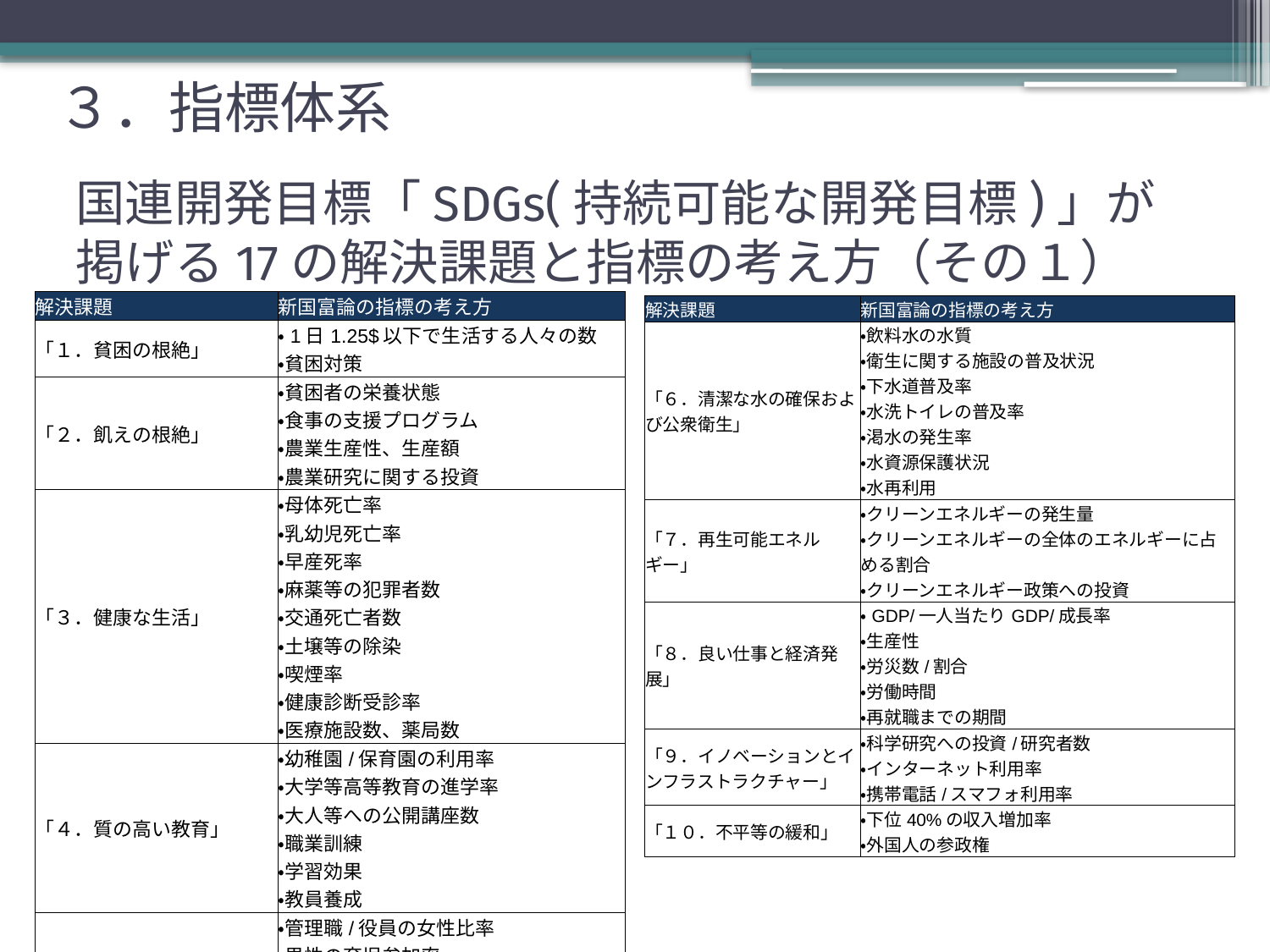

# ３．指標体系
国連開発目標「SDGs(持続可能な開発目標)」が
掲げる17の解決課題と指標の考え方（その１）

| 解決課題 | 新国富論の指標の考え方 |
| --- | --- |
| 「１．貧困の根絶」 | ・1日1.25$以下で生活する人々の数 ・貧困対策 |
| 「２．飢えの根絶」 | ・貧困者の栄養状態 ・食事の支援プログラム ・農業生産性、生産額 ・農業研究に関する投資 |
| 「３．健康な生活」 | ・母体死亡率 ・乳幼児死亡率 ・早産死率 ・麻薬等の犯罪者数 ・交通死亡者数 ・土壌等の除染 ・喫煙率 ・健康診断受診率 ・医療施設数、薬局数 |
| 「４．質の高い教育」 | ・幼稚園/保育園の利用率 ・大学等高等教育の進学率 ・大人等への公開講座数 ・職業訓練 ・学習効果 ・教員養成 |
| 「５．男女平等」 | ・管理職/役員の女性比率 ・男性の育児参加率 ・職員、議員の女性比率 ・育児休暇 ・遺産分担 |
| 解決課題 | 新国富論の指標の考え方 |
| --- | --- |
| 「６．清潔な水の確保および公衆衛生」 | ・飲料水の水質 ・衛生に関する施設の普及状況 ・下水道普及率 ・水洗トイレの普及率 ・渇水の発生率 ・水資源保護状況 ・水再利用 |
| 「７．再生可能エネルギー」 | ・クリーンエネルギーの発生量 ・クリーンエネルギーの全体のエネルギーに占める割合 ・クリーンエネルギー政策への投資 |
| 「８．良い仕事と経済発展」 | ・GDP/一人当たりGDP/成長率 ・生産性 ・労災数/割合 ・労働時間 ・再就職までの期間 |
| 「９．イノベーションとインフラストラクチャー」 | ・科学研究への投資/研究者数 ・インターネット利用率 ・携帯電話/スマフォ利用率 |
| 「１０．不平等の緩和」 | ・下位40%の収入増加率 ・外国人の参政権 |